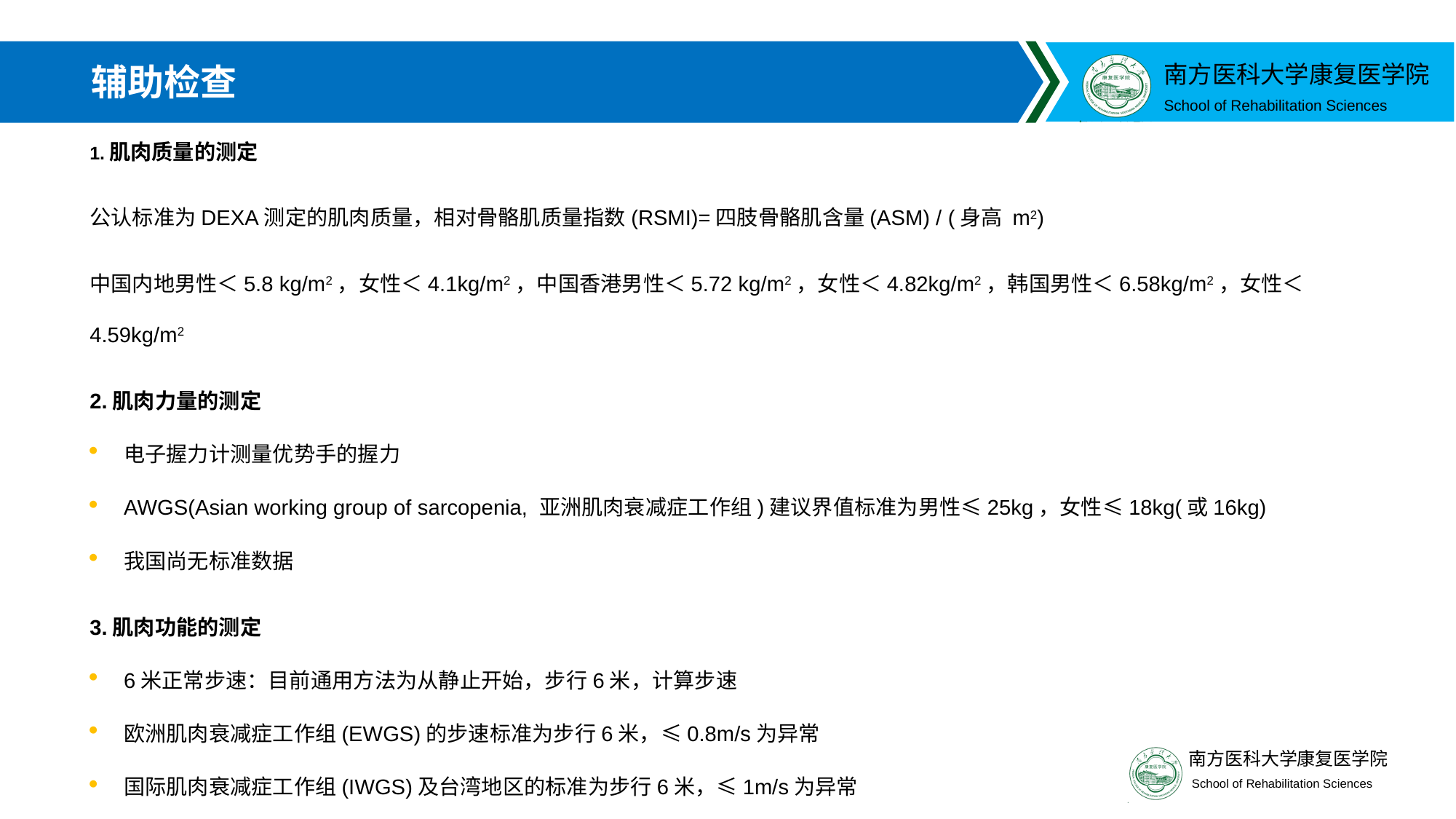

# 辅助检查
1.肌肉质量的测定
公认标准为DEXA测定的肌肉质量，相对骨骼肌质量指数(RSMI)=四肢骨骼肌含量(ASM) / (身高 m2)
中国内地男性＜5.8 kg/m2，女性＜4.1kg/m2，中国香港男性＜5.72 kg/m2，女性＜4.82kg/m2，韩国男性＜6.58kg/m2，女性＜4.59kg/m2
2.肌肉力量的测定
电子握力计测量优势手的握力
AWGS(Asian working group of sarcopenia, 亚洲肌肉衰减症工作组)建议界值标准为男性≤25kg，女性≤18kg(或16kg)
我国尚无标准数据
3.肌肉功能的测定
6米正常步速：目前通用方法为从静止开始，步行6米，计算步速
欧洲肌肉衰减症工作组(EWGS)的步速标准为步行6米，≤0.8m/s为异常
国际肌肉衰减症工作组(IWGS)及台湾地区的标准为步行6米，≤1m/s为异常